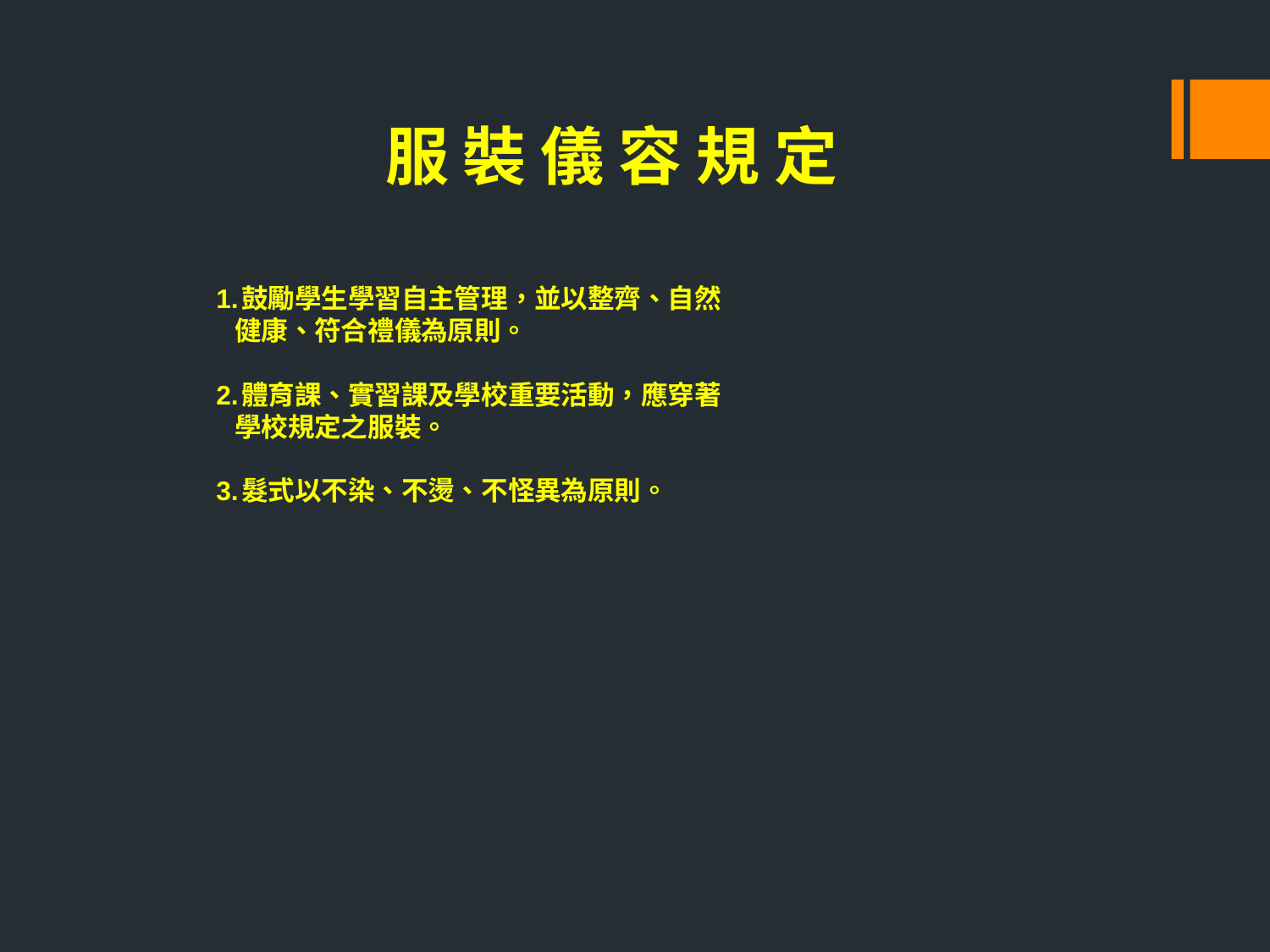

服 裝 儀 容 規 定
# 1.鼓勵學生學習自主管理，並以整齊、自然 健康、符合禮儀為原則。 2.體育課、實習課及學校重要活動，應穿著 學校規定之服裝。 3.髮式以不染、不燙、不怪異為原則。